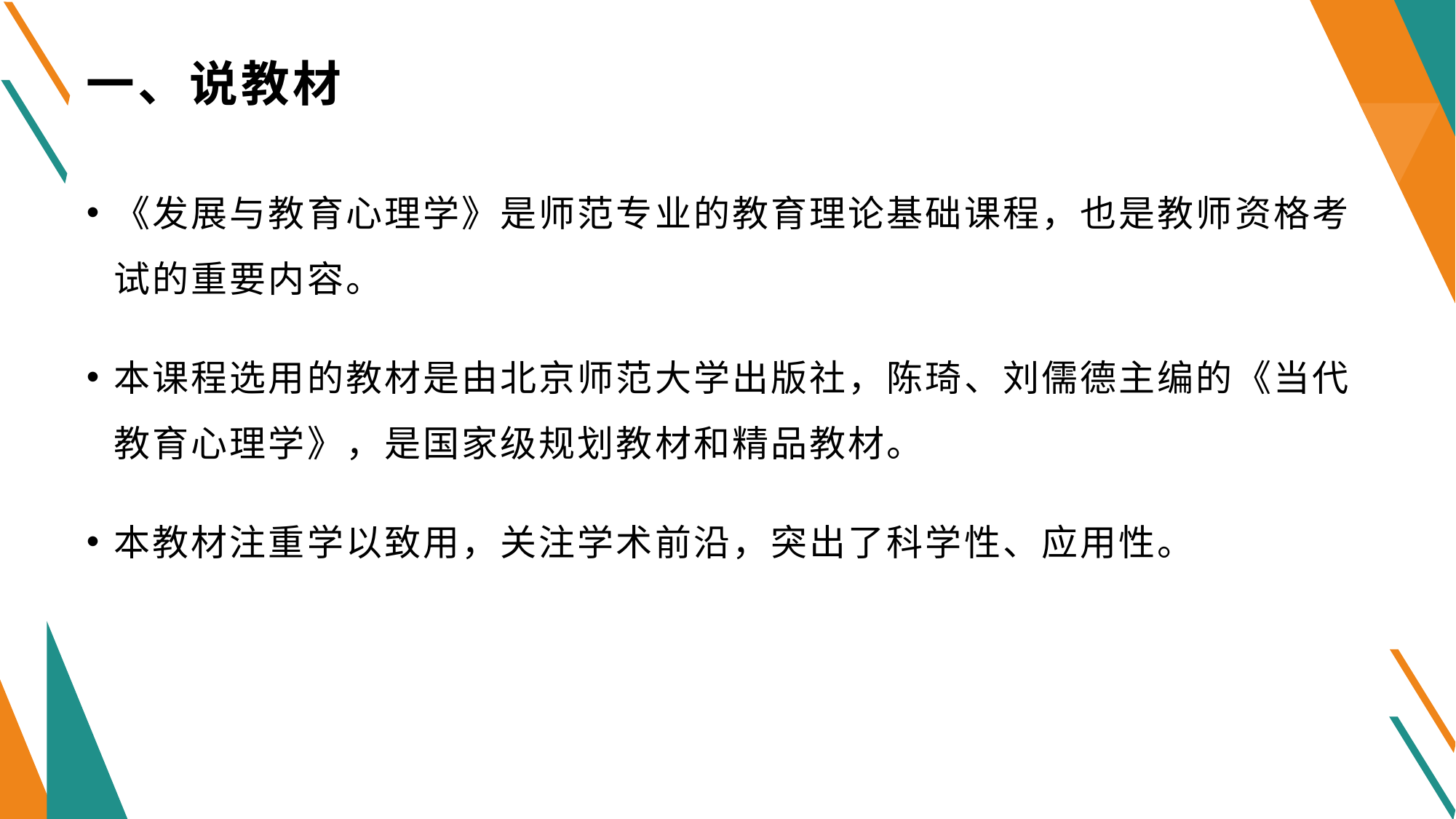

# 一、说教材
《发展与教育心理学》是师范专业的教育理论基础课程，也是教师资格考试的重要内容。
本课程选用的教材是由北京师范大学出版社，陈琦、刘儒德主编的《当代教育心理学》，是国家级规划教材和精品教材。
本教材注重学以致用，关注学术前沿，突出了科学性、应用性。